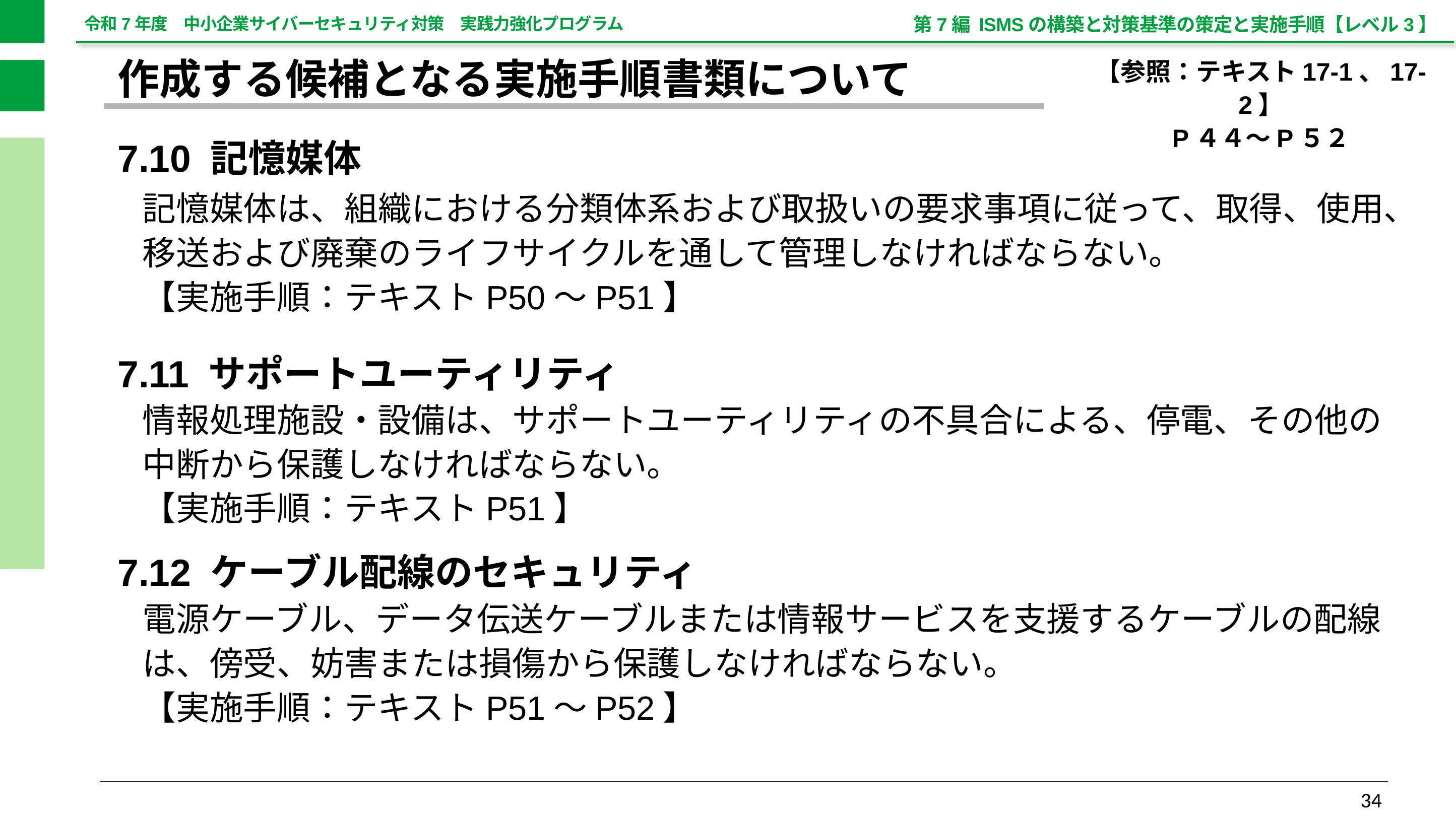

第7編 ISMSの構築と対策基準の策定と実施手順【レベル3】
【参照：テキスト17-1、17-2】
P４４～P５２
作成する候補となる実施手順書類について
7.10 記憶媒体

記憶媒体は、組織における分類体系および取扱いの要求事項に従って、取得、使用、移送および廃棄のライフサイクルを通して管理しなければならない。
【実施手順：テキストP50～P51】
7.11 サポートユーティリティ
情報処理施設・設備は、サポートユーティリティの不具合による、停電、その他の中断から保護しなければならない。
【実施手順：テキストP51】
7.12 ケーブル配線のセキュリティ
電源ケーブル、データ伝送ケーブルまたは情報サービスを支援するケーブルの配線は、傍受、妨害または損傷から保護しなければならない。
【実施手順：テキストP51～P52】